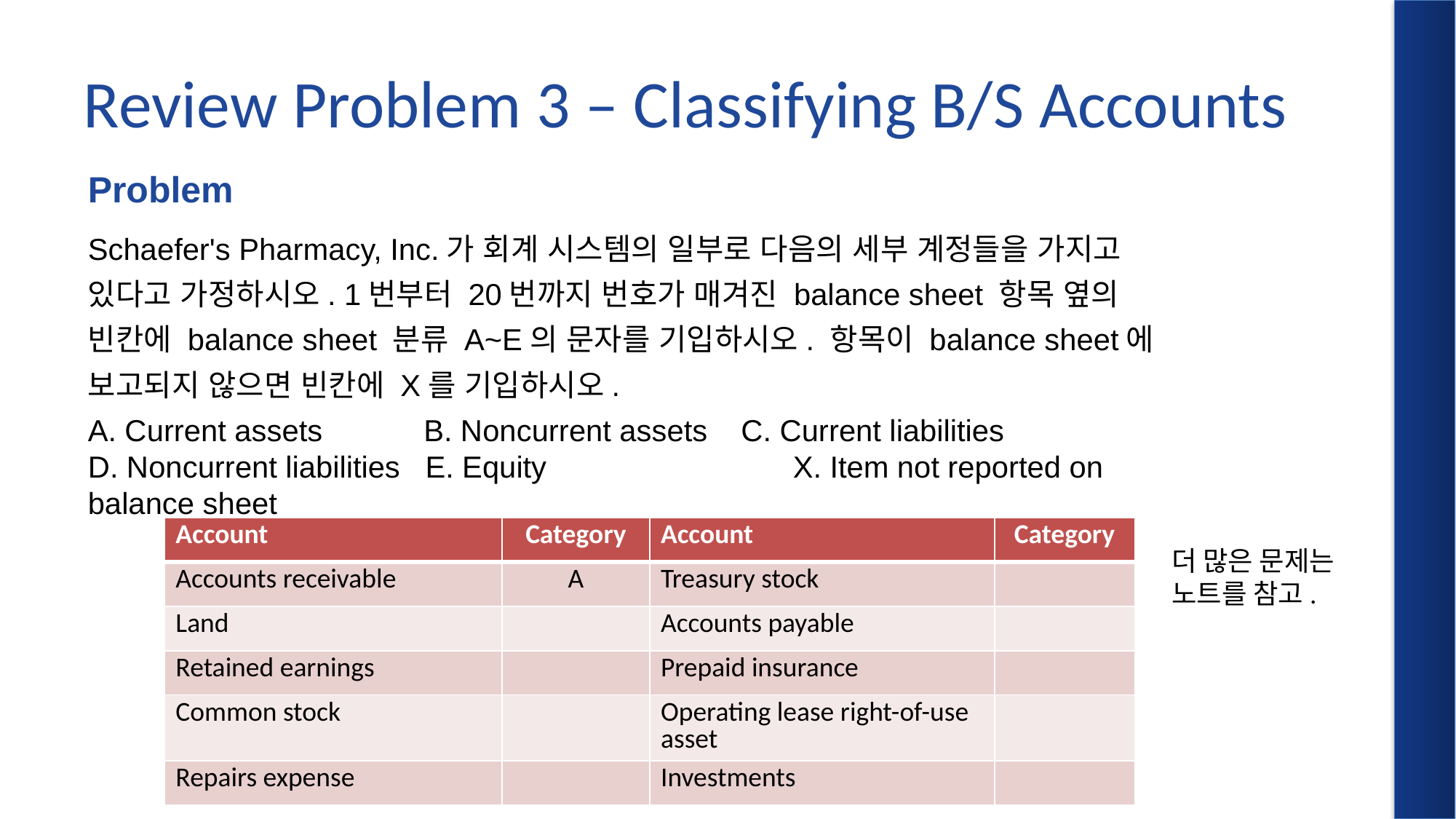

# Review Problem 3 – Classifying B/S Accounts

Schaefer's Pharmacy, Inc.가 회계 시스템의 일부로 다음의 세부 계정들을 가지고 있다고 가정하시오. 1번부터 20번까지 번호가 매겨진 balance sheet 항목 옆의 빈칸에 balance sheet 분류 A~E의 문자를 기입하시오. 항목이 balance sheet에 보고되지 않으면 빈칸에 X를 기입하시오.
A. Current assets        	 B. Noncurrent assets    C. Current liabilities
D. Noncurrent liabilities   E. Equity    		      X. Item not reported on balance sheet

Problem

| Account | Category | Account | Category |
| --- | --- | --- | --- |
| Accounts receivable | A | Treasury stock |  |
| Land |  | Accounts payable |  |
| Retained earnings |  | Prepaid insurance |  |
| Common stock |  | Operating lease right-of-use asset |  |
| Repairs expense |  | Investments |  |
더 많은 문제는 노트를 참고.